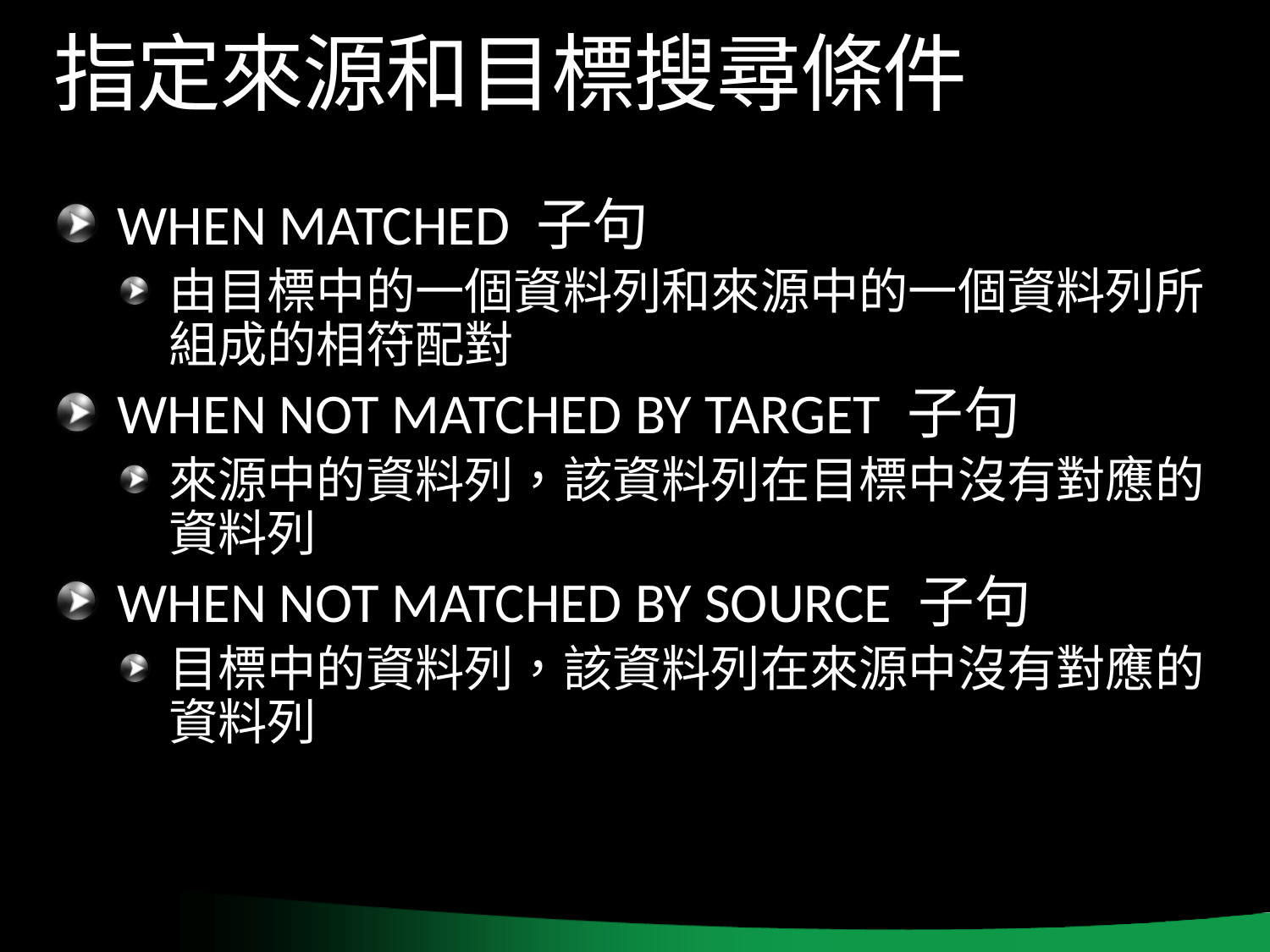

# 指定來源和目標搜尋條件
WHEN MATCHED 子句
由目標中的一個資料列和來源中的一個資料列所組成的相符配對
WHEN NOT MATCHED BY TARGET 子句
來源中的資料列，該資料列在目標中沒有對應的資料列
WHEN NOT MATCHED BY SOURCE 子句
目標中的資料列，該資料列在來源中沒有對應的資料列